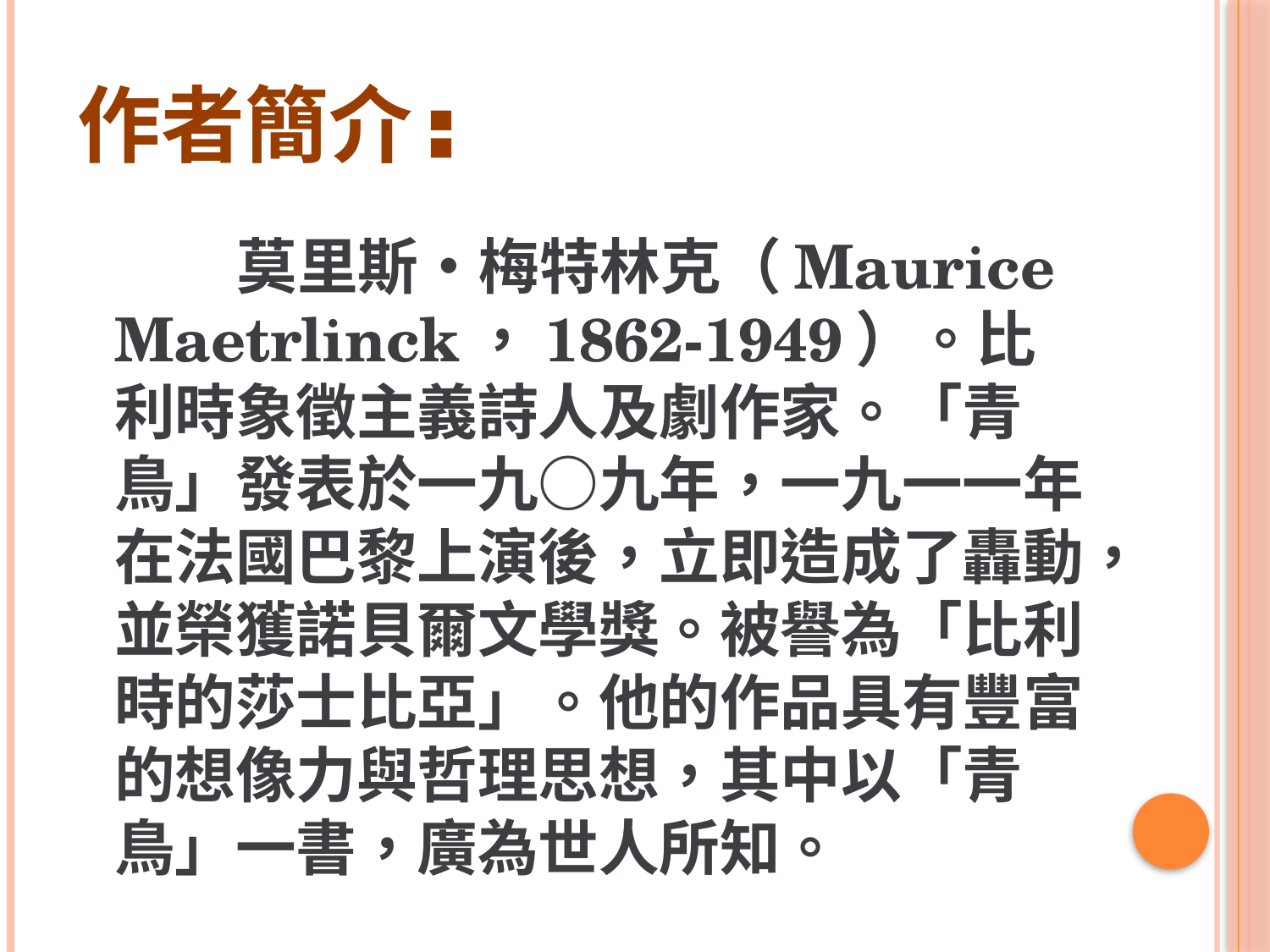

# 作者簡介:
  　　莫里斯‧梅特林克（Maurice Maetrlinck，1862-1949）。比利時象徵主義詩人及劇作家。「青鳥」發表於一九○九年，一九一一年在法國巴黎上演後，立即造成了轟動，並榮獲諾貝爾文學獎。被譽為「比利時的莎士比亞」。他的作品具有豐富的想像力與哲理思想，其中以「青鳥」一書，廣為世人所知。